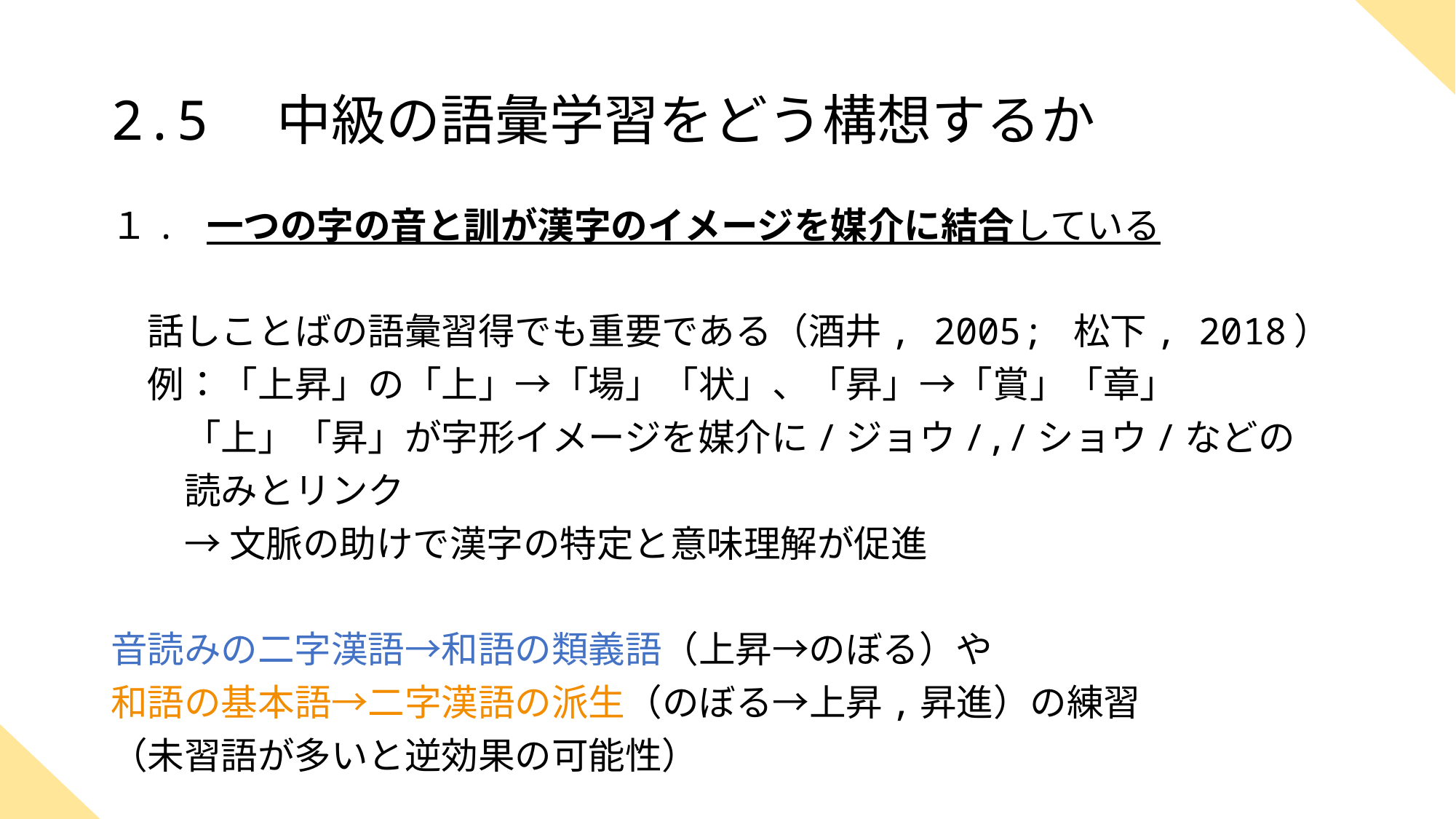

# 2.5　中級の語彙学習をどう構想するか
１. 一つの字の音と訓が漢字のイメージを媒介に結合している

　話しことばの語彙習得でも重要である（酒井, 2005; 松下, 2018）
　例：「上昇」の「上」→「場」「状」、「昇」→「賞」「章」
　　「上」「昇」が字形イメージを媒介に/ジョウ/,/ショウ/などの
　　読みとリンク
　　→ 文脈の助けで漢字の特定と意味理解が促進

音読みの二字漢語→和語の類義語（上昇→のぼる）や
和語の基本語→二字漢語の派生（のぼる→上昇,昇進）の練習
（未習語が多いと逆効果の可能性）